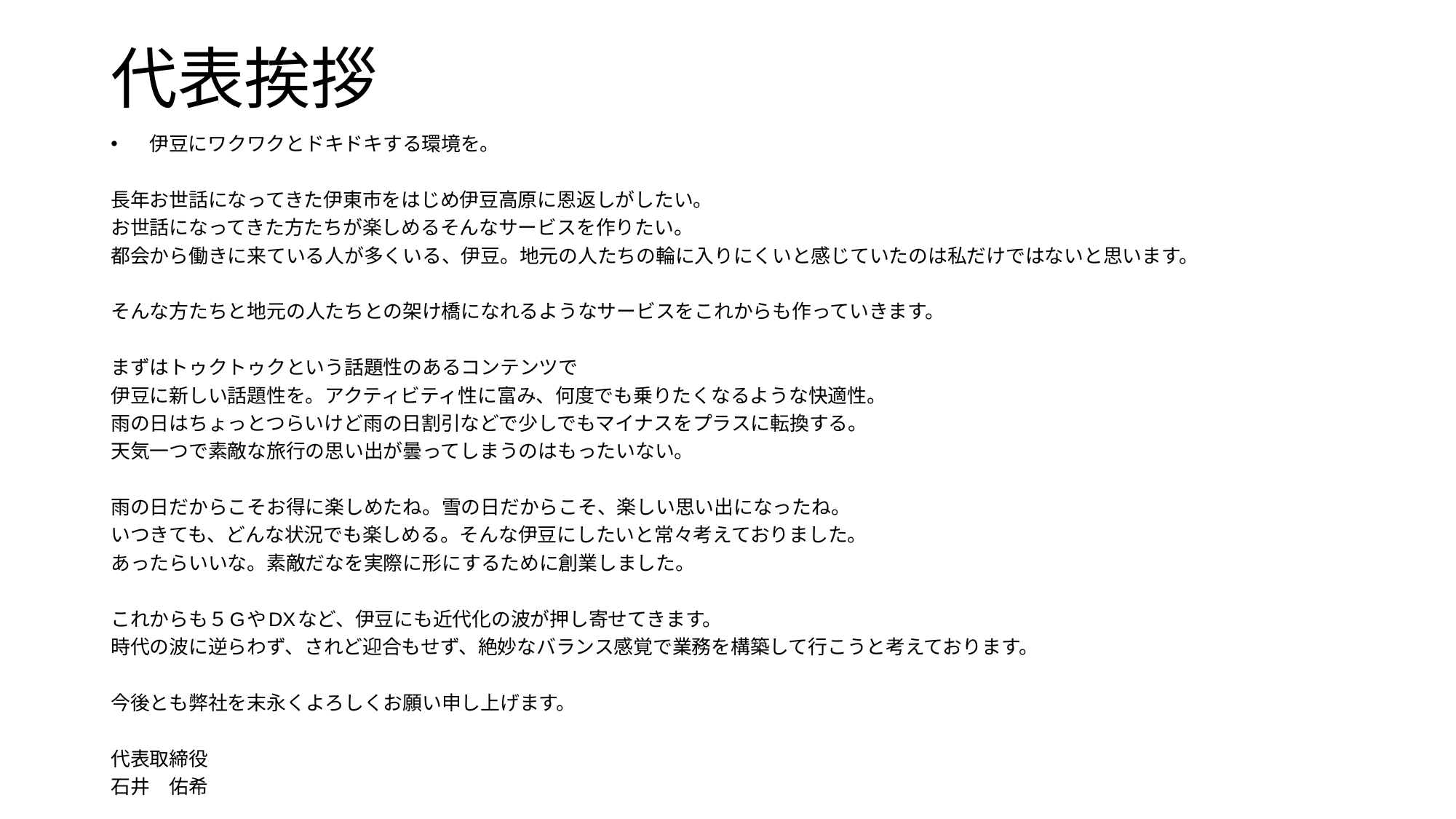

# 代表挨拶
伊豆にワクワクとドキドキする環境を。

長年お世話になってきた伊東市をはじめ伊豆高原に恩返しがしたい。
お世話になってきた方たちが楽しめるそんなサービスを作りたい。
都会から働きに来ている人が多くいる、伊豆。地元の人たちの輪に入りにくいと感じていたのは私だけではないと思います。

そんな方たちと地元の人たちとの架け橋になれるようなサービスをこれからも作っていきます。

まずはトゥクトゥクという話題性のあるコンテンツで
伊豆に新しい話題性を。アクティビティ性に富み、何度でも乗りたくなるような快適性。
雨の日はちょっとつらいけど雨の日割引などで少しでもマイナスをプラスに転換する。
天気一つで素敵な旅行の思い出が曇ってしまうのはもったいない。

雨の日だからこそお得に楽しめたね。雪の日だからこそ、楽しい思い出になったね。
いつきても、どんな状況でも楽しめる。そんな伊豆にしたいと常々考えておりました。
あったらいいな。素敵だなを実際に形にするために創業しました。

これからも５GやDXなど、伊豆にも近代化の波が押し寄せてきます。
時代の波に逆らわず、されど迎合もせず、絶妙なバランス感覚で業務を構築して行こうと考えております。

今後とも弊社を末永くよろしくお願い申し上げます。

代表取締役
石井　佑希